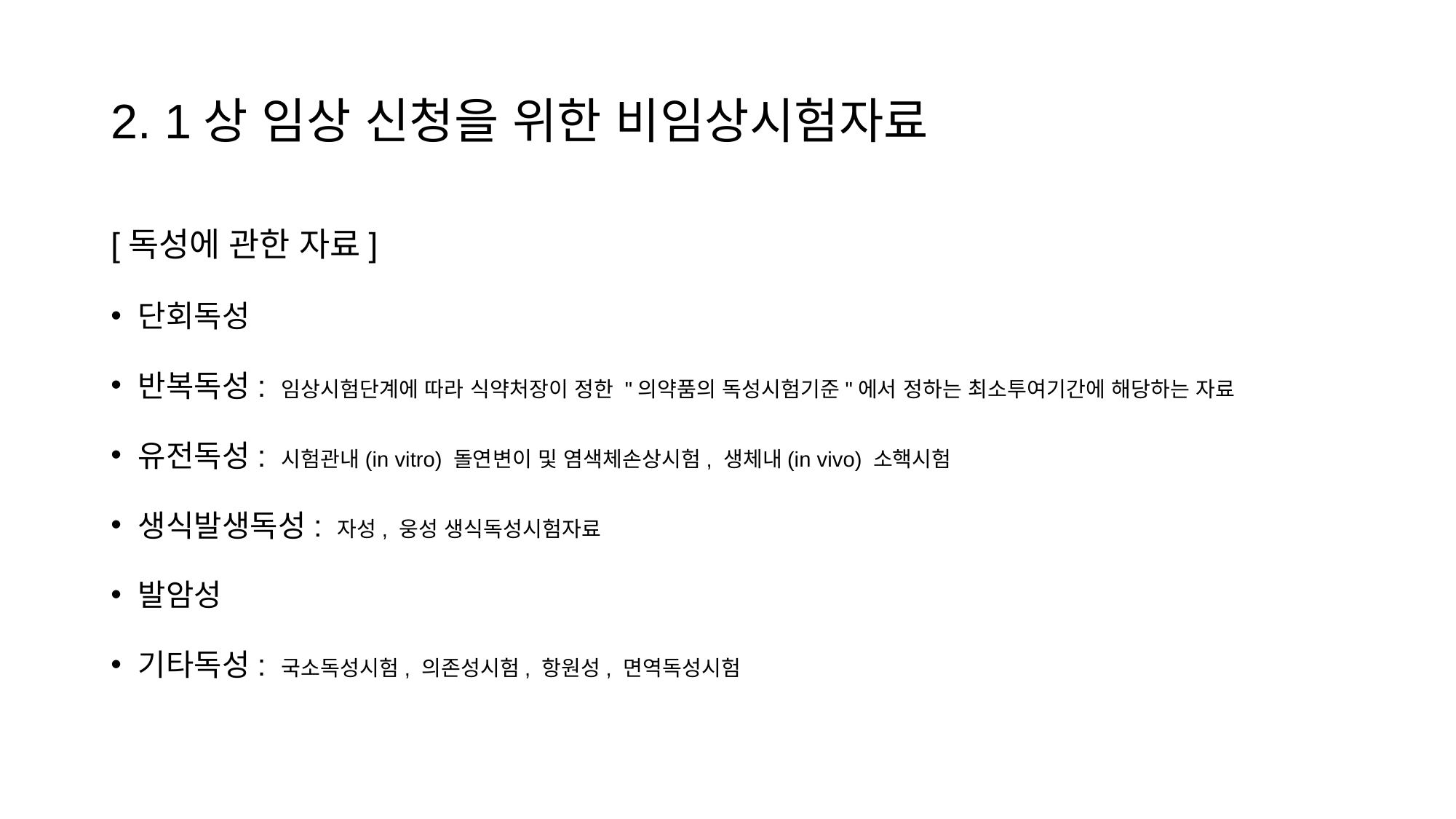

# 2. 1상 임상 신청을 위한 비임상시험자료
[독성에 관한 자료]
단회독성
반복독성: 임상시험단계에 따라 식약처장이 정한 "의약품의 독성시험기준"에서 정하는 최소투여기간에 해당하는 자료
유전독성: 시험관내(in vitro) 돌연변이 및 염색체손상시험, 생체내(in vivo) 소핵시험
생식발생독성: 자성, 웅성 생식독성시험자료
발암성
기타독성: 국소독성시험, 의존성시험, 항원성, 면역독성시험